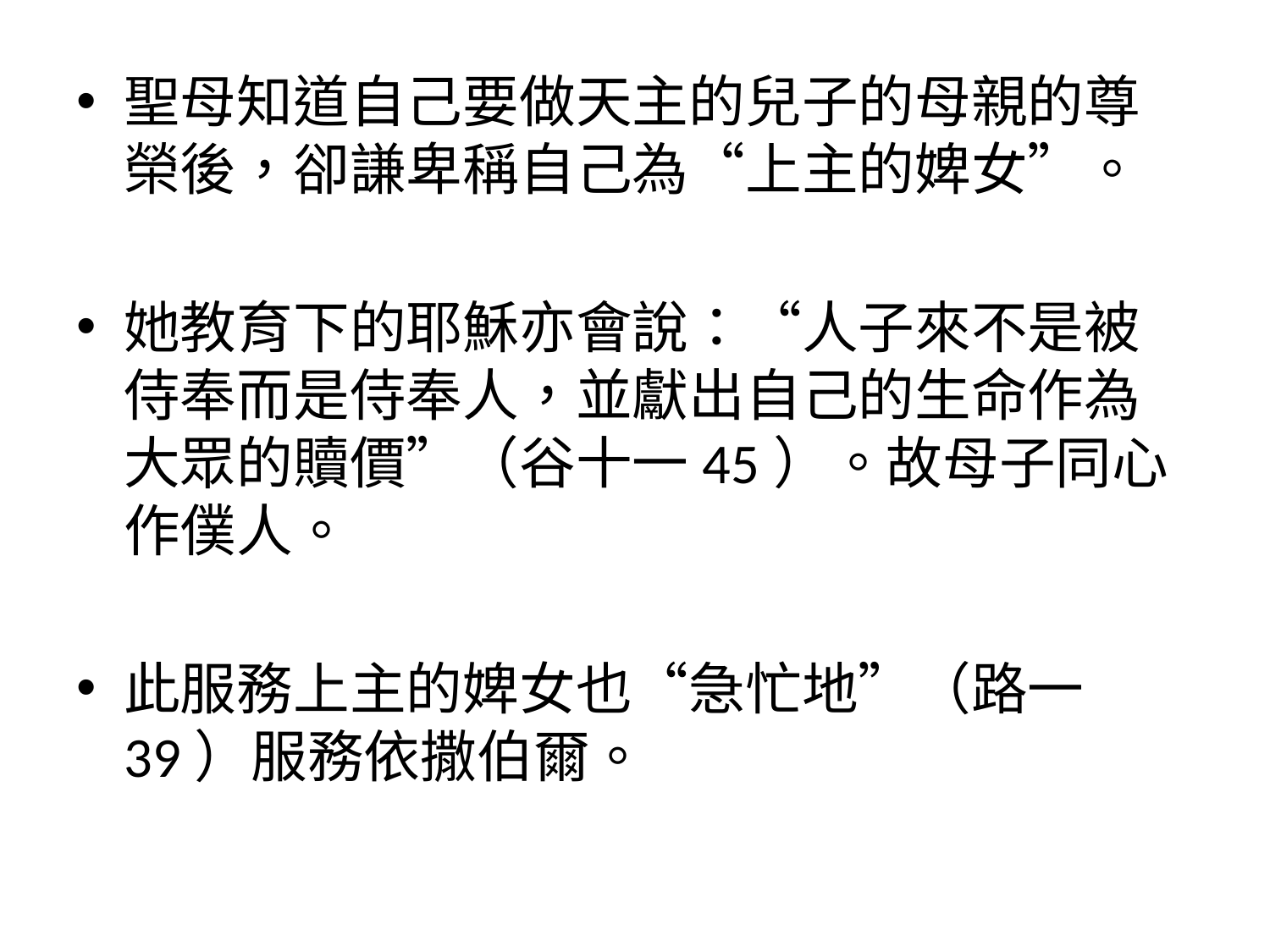

聖母知道自己要做天主的兒子的母親的尊榮後，卻謙卑稱自己為“上主的婢女”。

她教育下的耶穌亦會說：“人子來不是被侍奉而是侍奉人，並獻出自己的生命作為大眾的贖價”（谷十一45）。故母子同心作僕人。

此服務上主的婢女也“急忙地”（路一39）服務依撒伯爾。